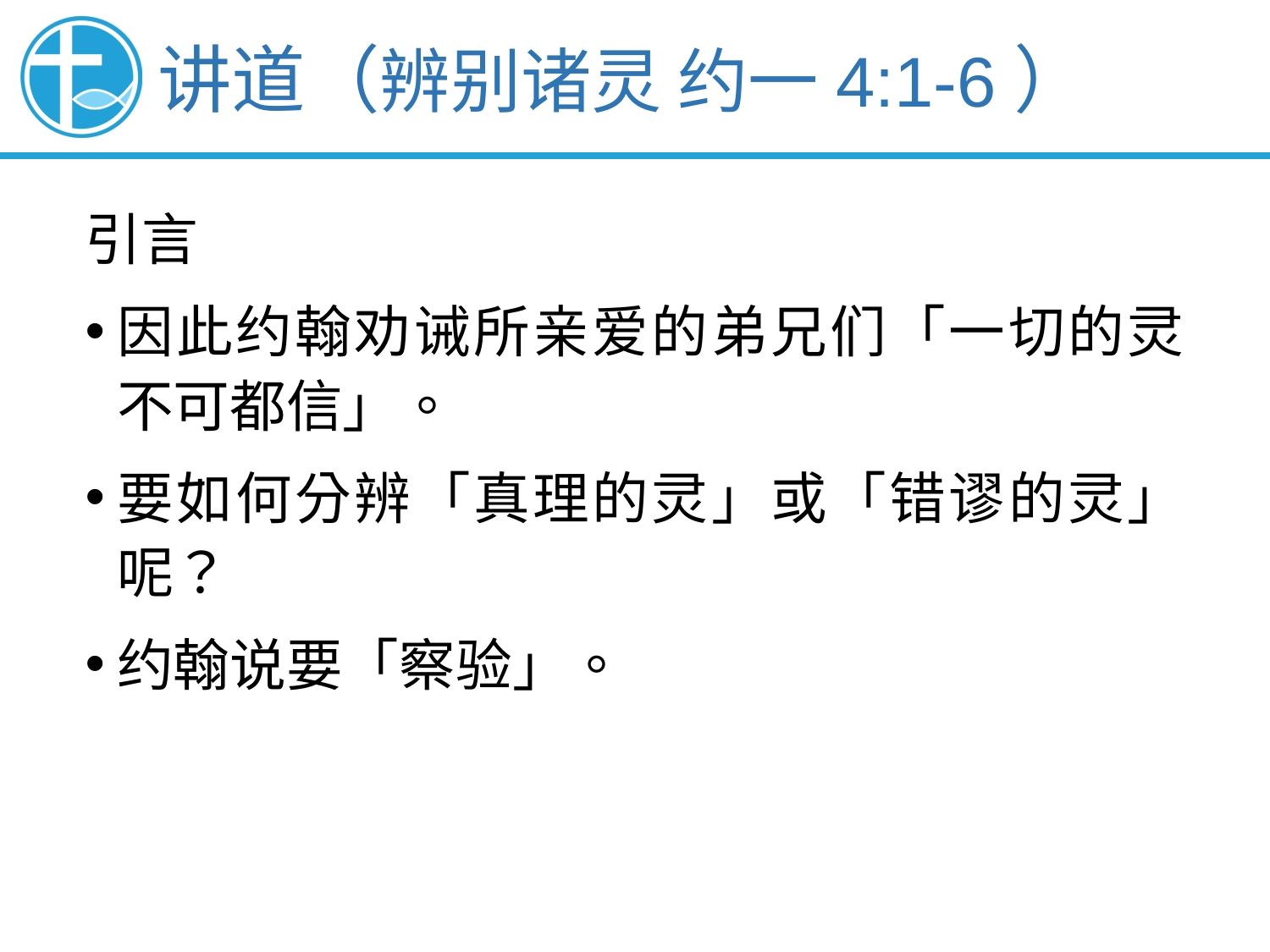

讲道（辨别诸灵 约一4:1-6）
引言
因此约翰劝诫所亲爱的弟兄们「一切的灵不可都信」。
要如何分辨「真理的灵」或「错谬的灵」呢？
约翰说要「察验」。